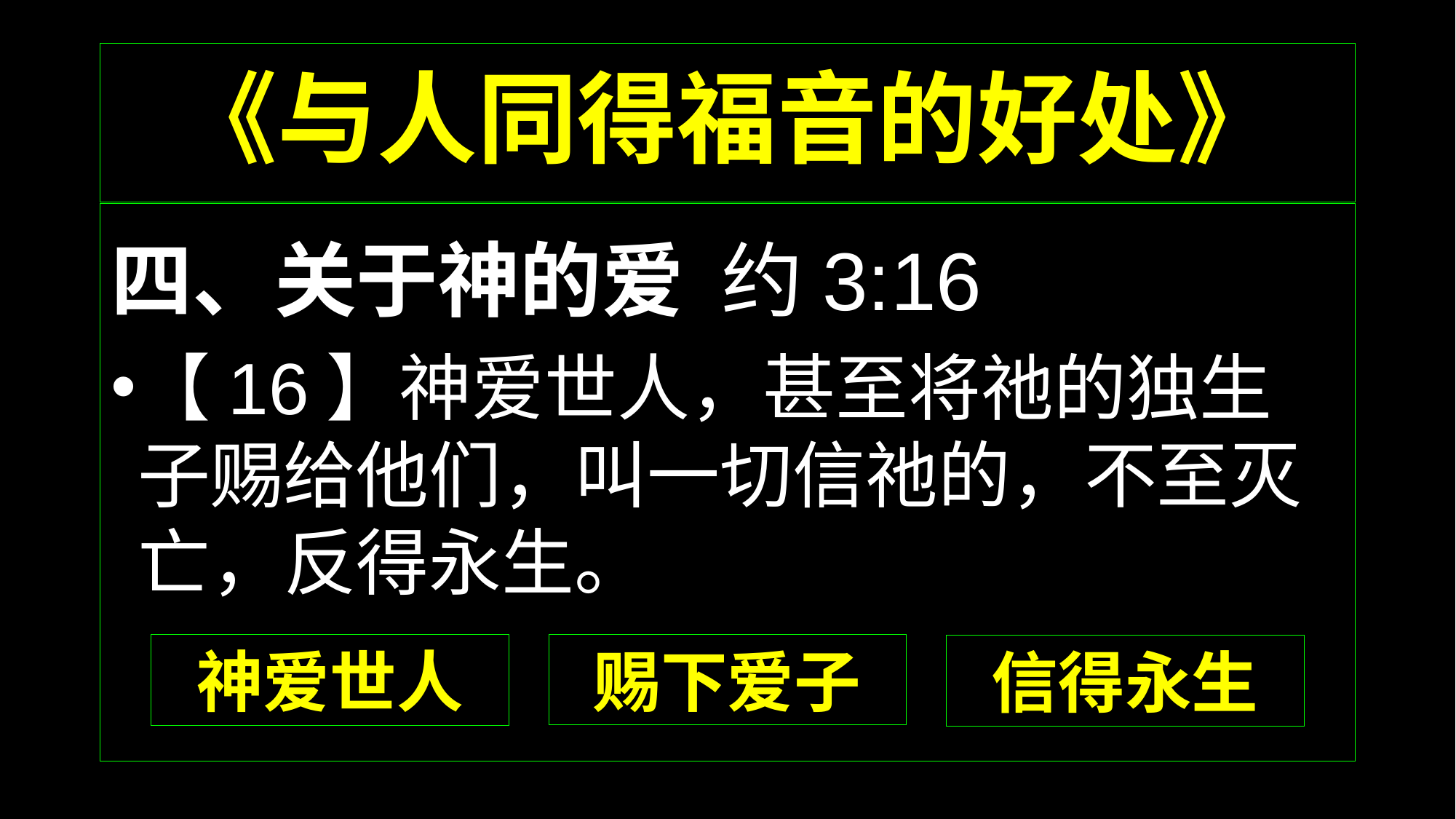

# 《与人同得福音的好处》
四、关于神的爱  约3:16
【16】神爱世人，甚至将祂的独生子赐给他们，叫一切信祂的，不至灭亡，反得永生。
赐下爱子
神爱世人
信得永生